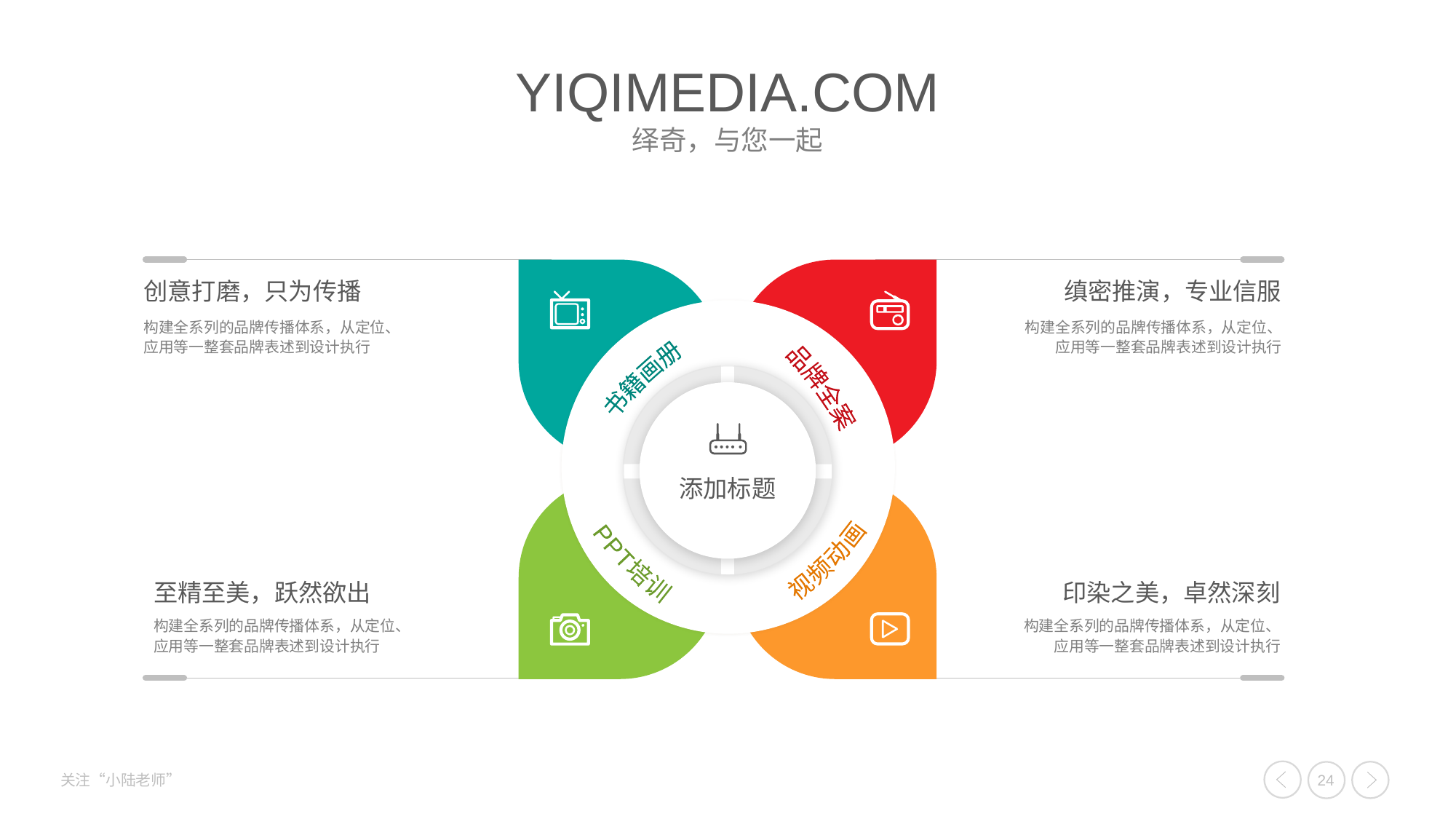

创意打磨，只为传播
构建全系列的品牌传播体系，从定位、应用等一整套品牌表述到设计执行

缜密推演，专业信服
构建全系列的品牌传播体系，从定位、应用等一整套品牌表述到设计执行

书籍画册
品牌全案

添加标题

视频动画
PPT培训
至精至美，跃然欲出
构建全系列的品牌传播体系，从定位、应用等一整套品牌表述到设计执行
印染之美，卓然深刻
构建全系列的品牌传播体系，从定位、应用等一整套品牌表述到设计执行